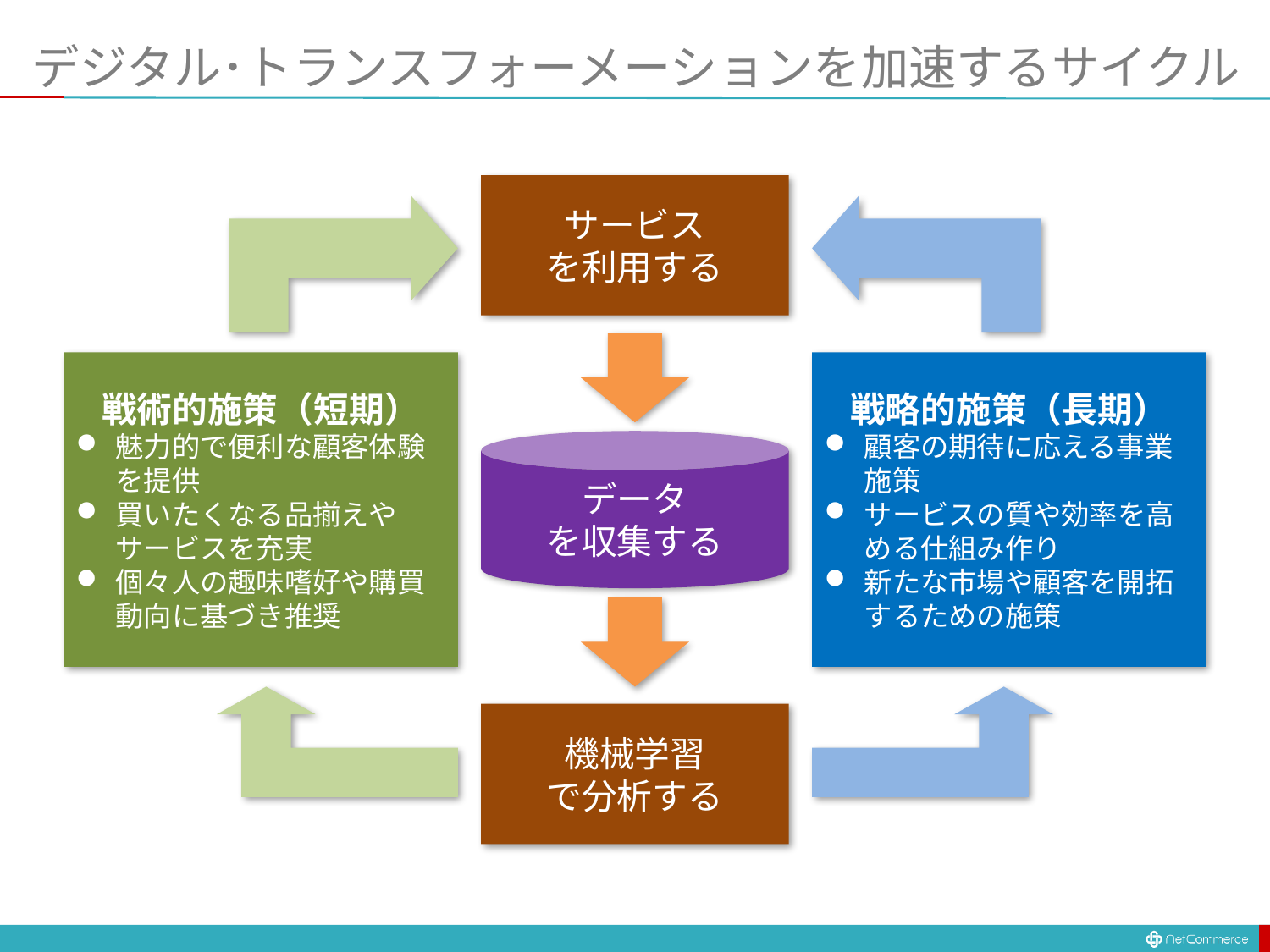

# デジタル･トランスフォーメーションを加速するサイクル

サービス
を利用する

戦術的施策（短期）
魅力的で便利な顧客体験を提供
買いたくなる品揃えやサービスを充実
個々人の趣味嗜好や購買動向に基づき推奨
戦略的施策（長期）
顧客の期待に応える事業施策
サービスの質や効率を高める仕組み作り
新たな市場や顧客を開拓するための施策
データ
を収集する

機械学習
で分析する